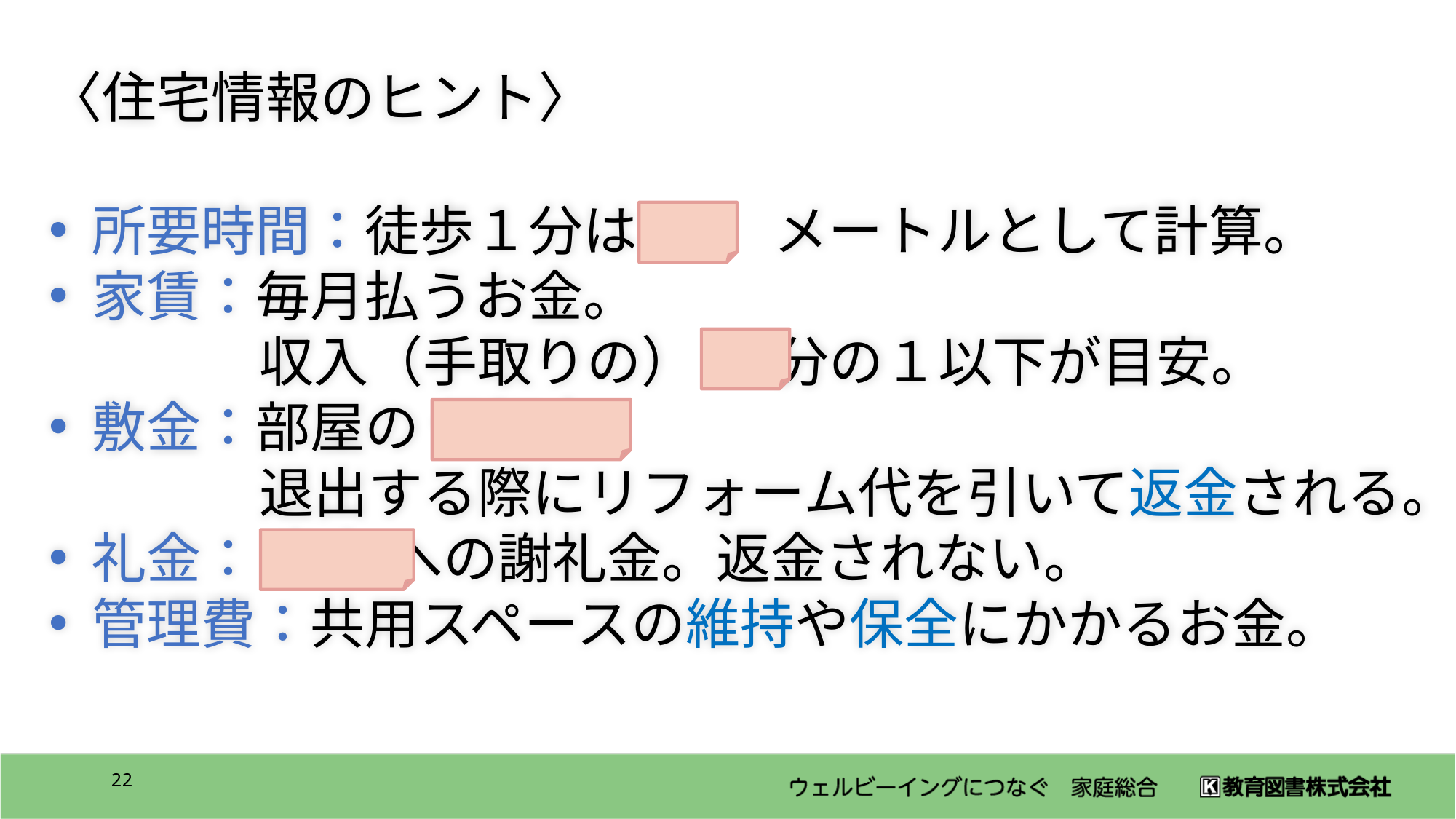

〈住宅情報のヒント〉
所要時間：徒歩１分は 80 メートルとして計算。
家賃：毎月払うお金。
収入（手取りの） ３ 分の１以下が目安。
敷金：部屋の 保証金 。
退出する際にリフォーム代を引いて返金される。
礼金： 家主 への謝礼金。返金されない。
管理費：共用スペースの維持や保全にかかるお金。

22